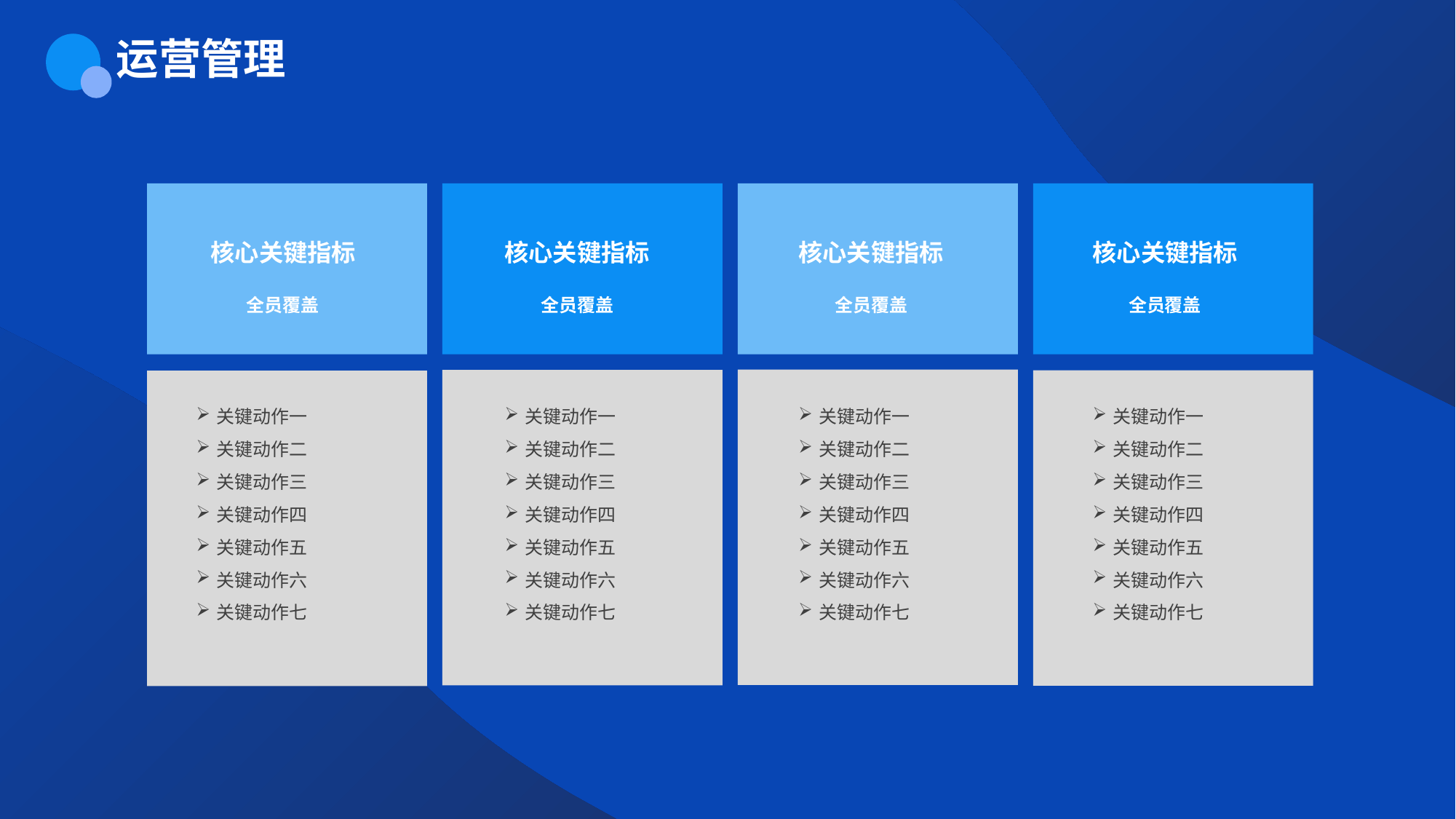

运营管理

核心关键指标
核心关键指标
核心关键指标
核心关键指标
全员覆盖
全员覆盖
全员覆盖
全员覆盖

关键动作一
关键动作二
关键动作三
关键动作四
关键动作五
关键动作六
关键动作七
关键动作一
关键动作二
关键动作三
关键动作四
关键动作五
关键动作六
关键动作七
关键动作一
关键动作二
关键动作三
关键动作四
关键动作五
关键动作六
关键动作七
关键动作一
关键动作二
关键动作三
关键动作四
关键动作五
关键动作六
关键动作七